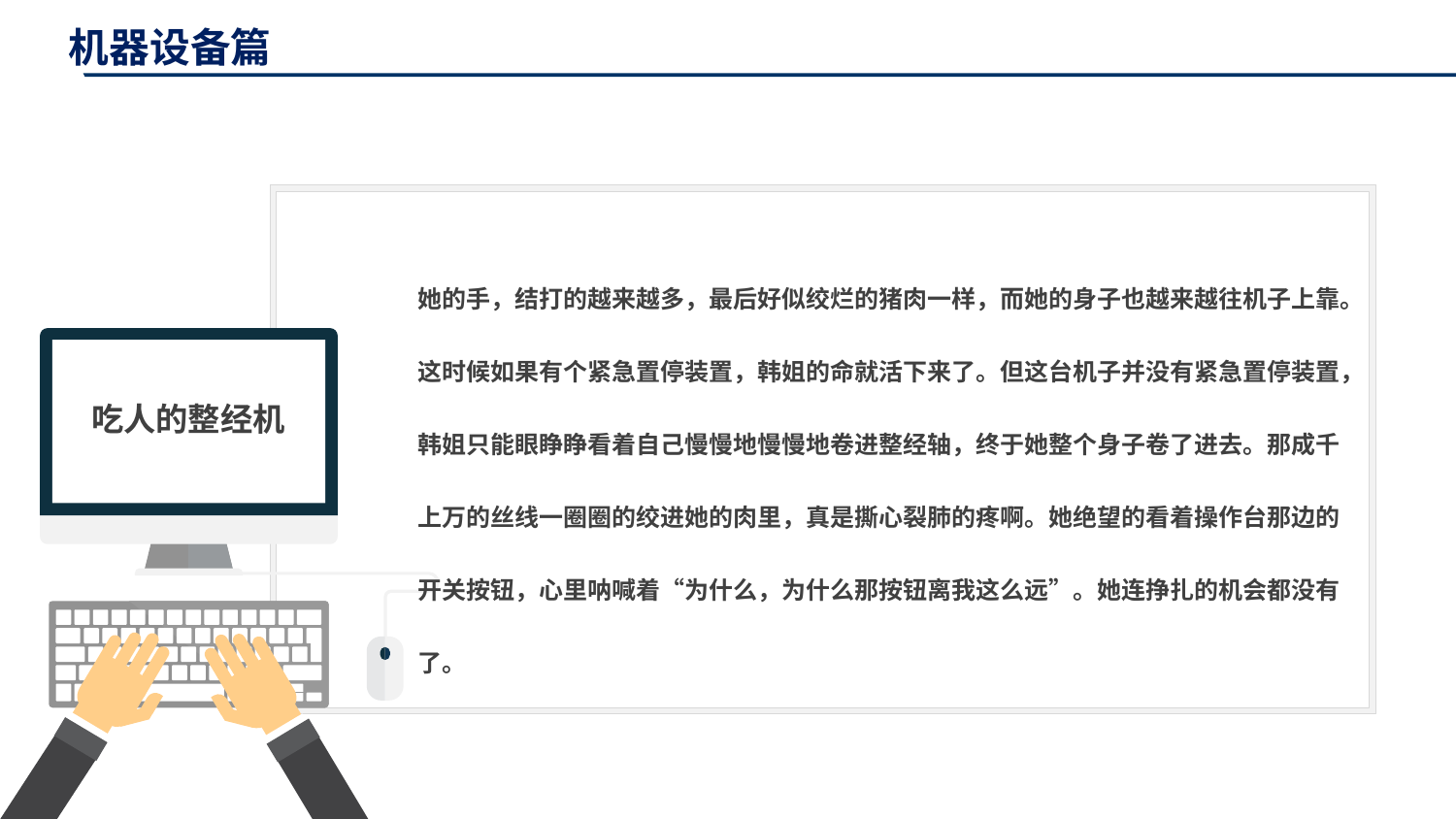

机器设备篇

她的手，结打的越来越多，最后好似绞烂的猪肉一样，而她的身子也越来越往机子上靠。这时候如果有个紧急置停装置，韩姐的命就活下来了。但这台机子并没有紧急置停装置，韩姐只能眼睁睁看着自己慢慢地慢慢地卷进整经轴，终于她整个身子卷了进去。那成千上万的丝线一圈圈的绞进她的肉里，真是撕心裂肺的疼啊。她绝望的看着操作台那边的开关按钮，心里呐喊着“为什么，为什么那按钮离我这么远”。她连挣扎的机会都没有了。

吃人的整经机